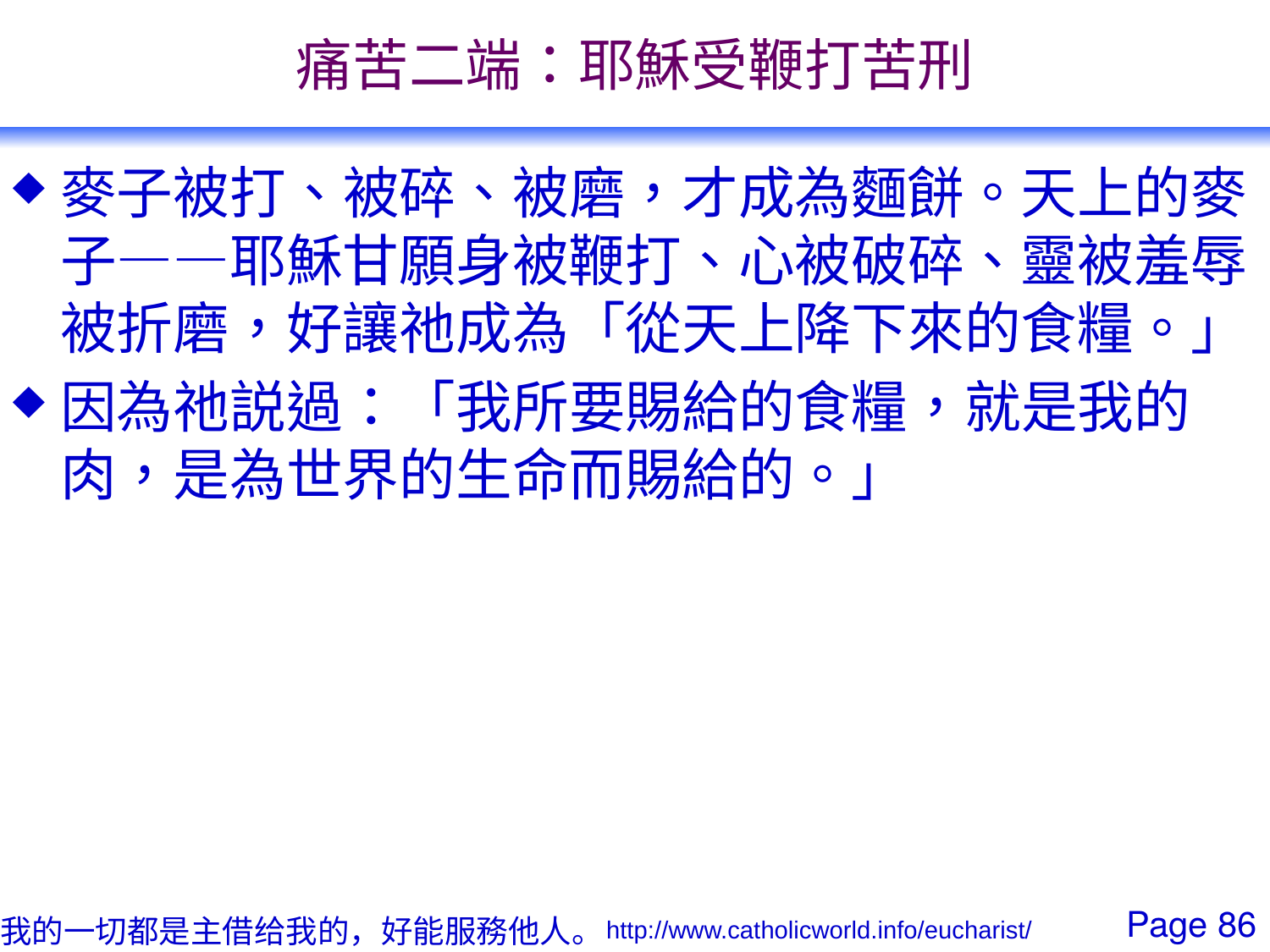

# 痛苦二端：耶穌受鞭打苦刑
麥子被打、被碎、被磨，才成為麵餅。天上的麥子—―耶穌甘願身被鞭打、心被破碎、靈被羞辱被折磨，好讓祂成為「從天上降下來的食糧。」
因為祂説過：「我所要賜給的食糧，就是我的肉，是為世界的生命而賜給的。」